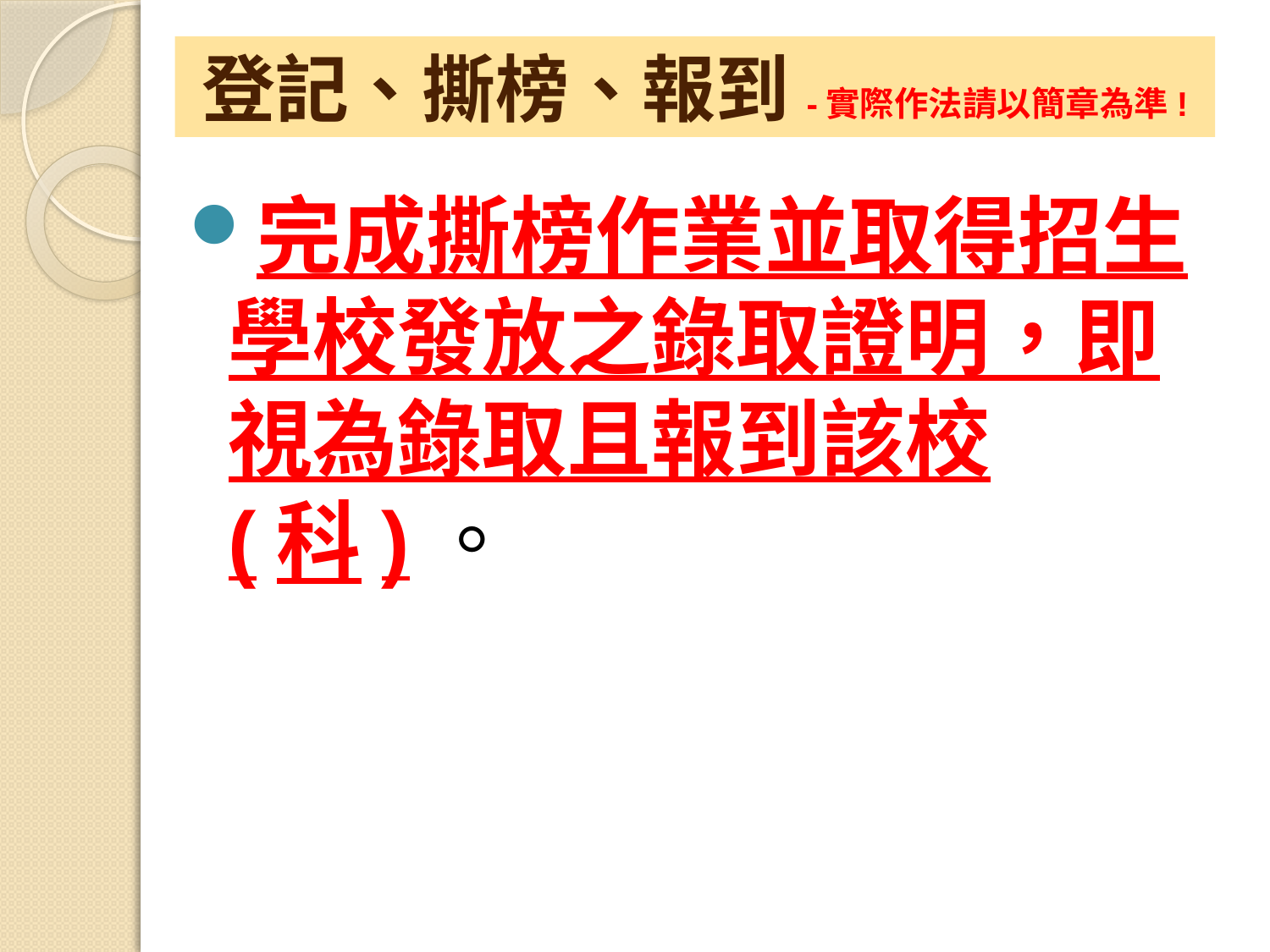

# 登記、撕榜、報到-實際作法請以簡章為準!
完成撕榜作業並取得招生學校發放之錄取證明，即視為錄取且報到該校(科)。